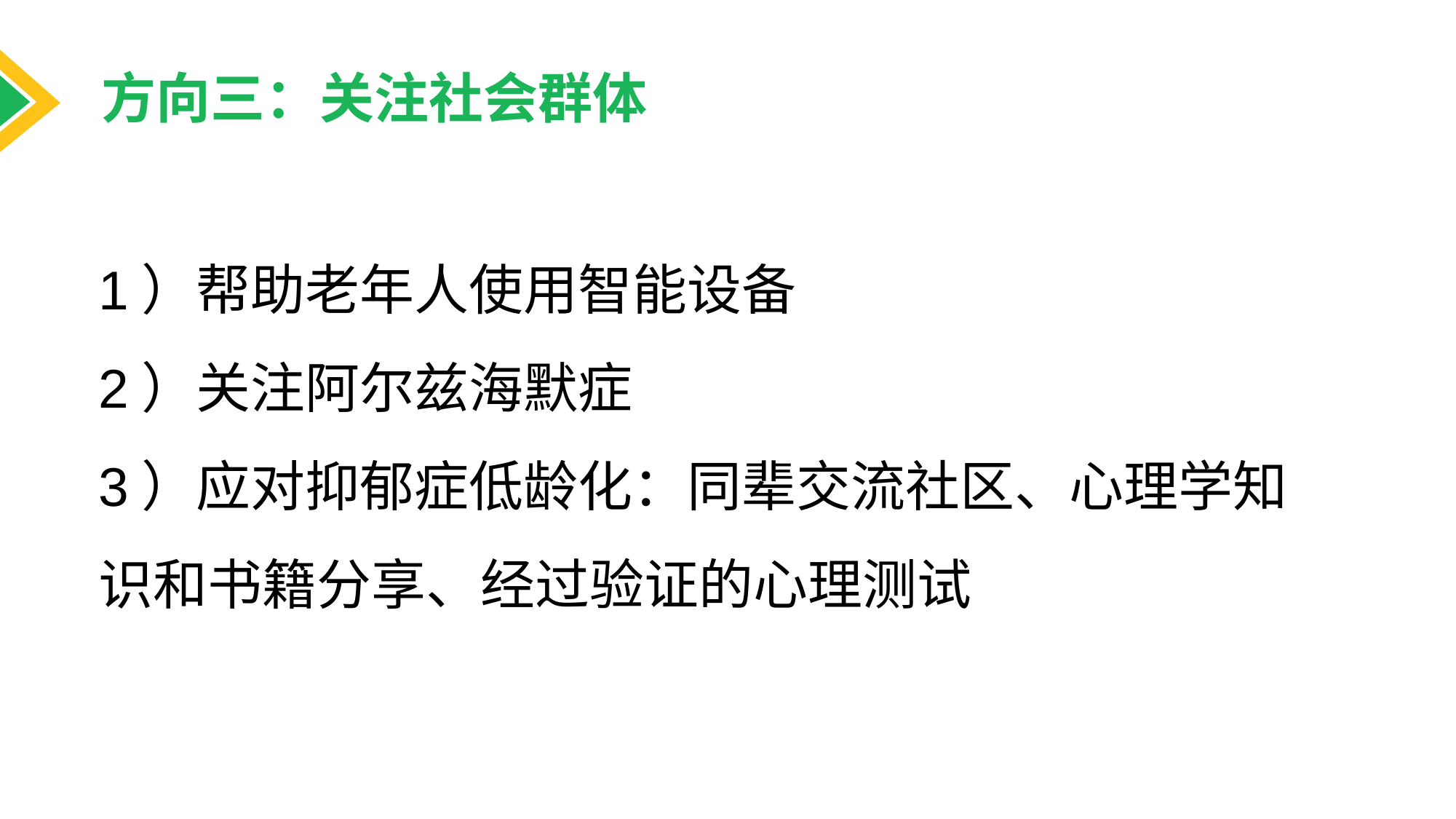

方向三：关注社会群体

1）帮助老年人使用智能设备
2）关注阿尔兹海默症
3）应对抑郁症低龄化：同辈交流社区、心理学知识和书籍分享、经过验证的心理测试